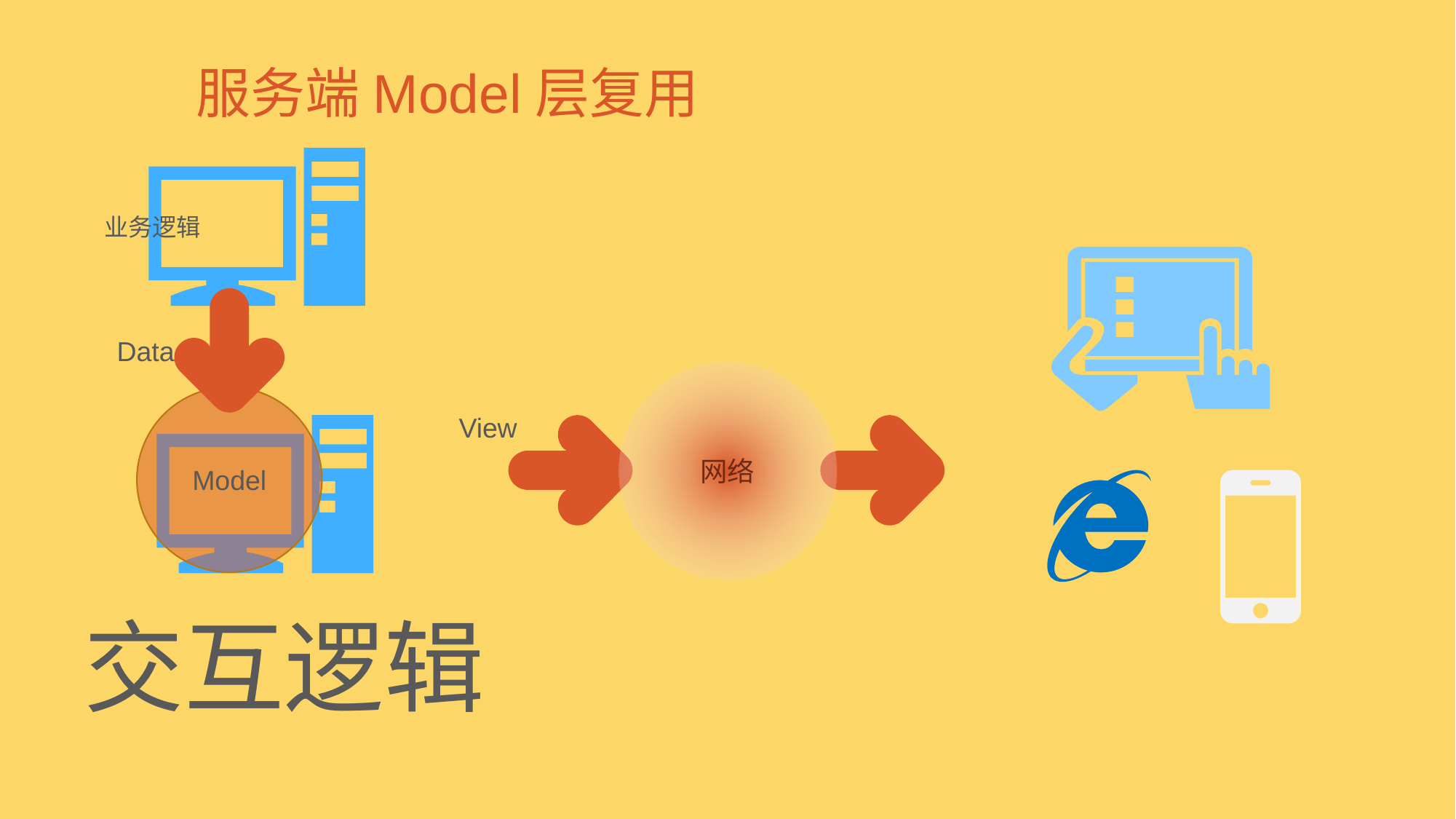

服务端Model层复用

业务逻辑

Data
网络
Model
View

交互逻辑